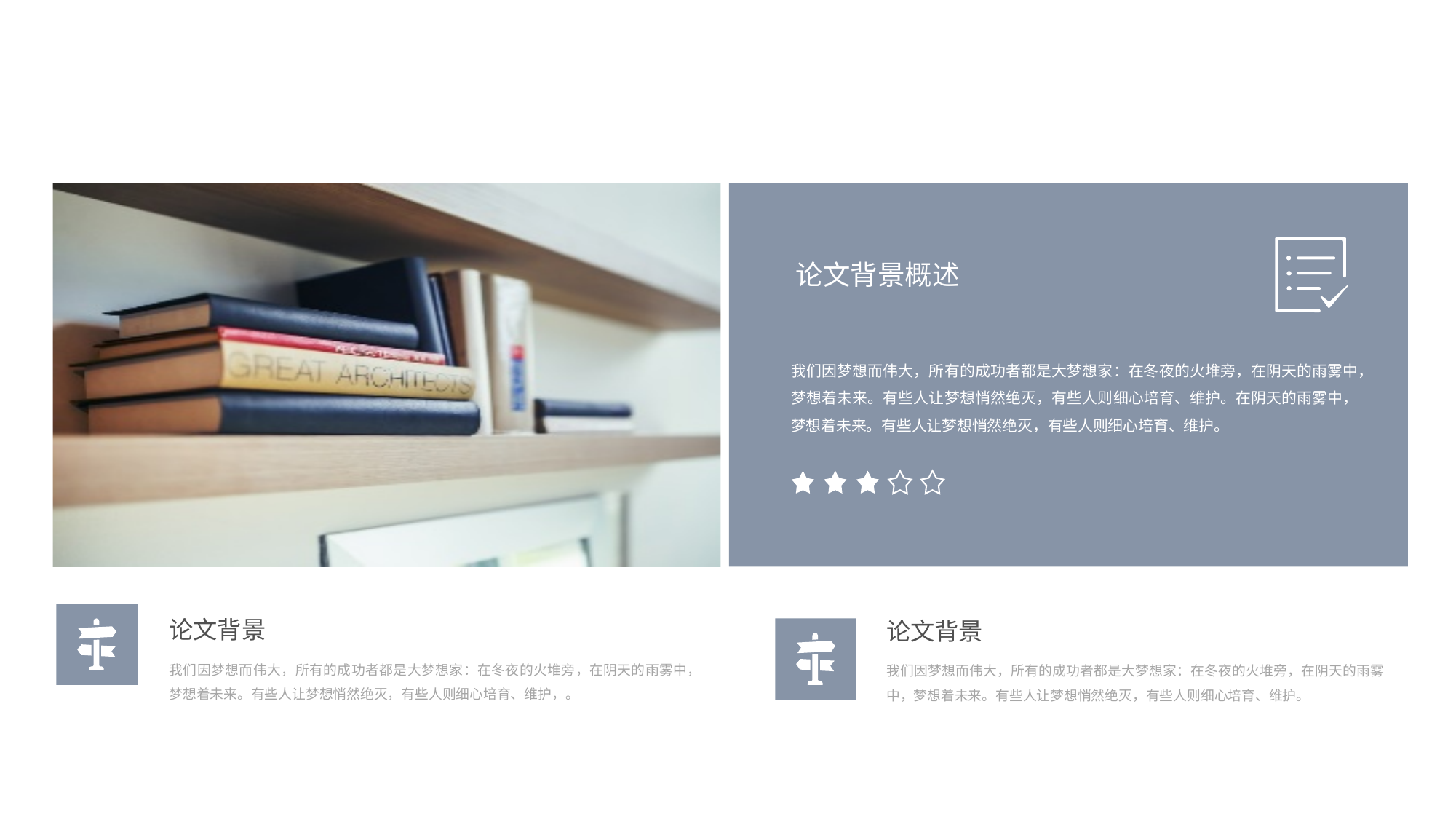

论文背景概述
我们因梦想而伟大，所有的成功者都是大梦想家：在冬夜的火堆旁，在阴天的雨雾中，梦想着未来。有些人让梦想悄然绝灭，有些人则细心培育、维护。在阴天的雨雾中，梦想着未来。有些人让梦想悄然绝灭，有些人则细心培育、维护。

论文背景
我们因梦想而伟大，所有的成功者都是大梦想家：在冬夜的火堆旁，在阴天的雨雾中，梦想着未来。有些人让梦想悄然绝灭，有些人则细心培育、维护，。
论文背景
我们因梦想而伟大，所有的成功者都是大梦想家：在冬夜的火堆旁，在阴天的雨雾中，梦想着未来。有些人让梦想悄然绝灭，有些人则细心培育、维护。